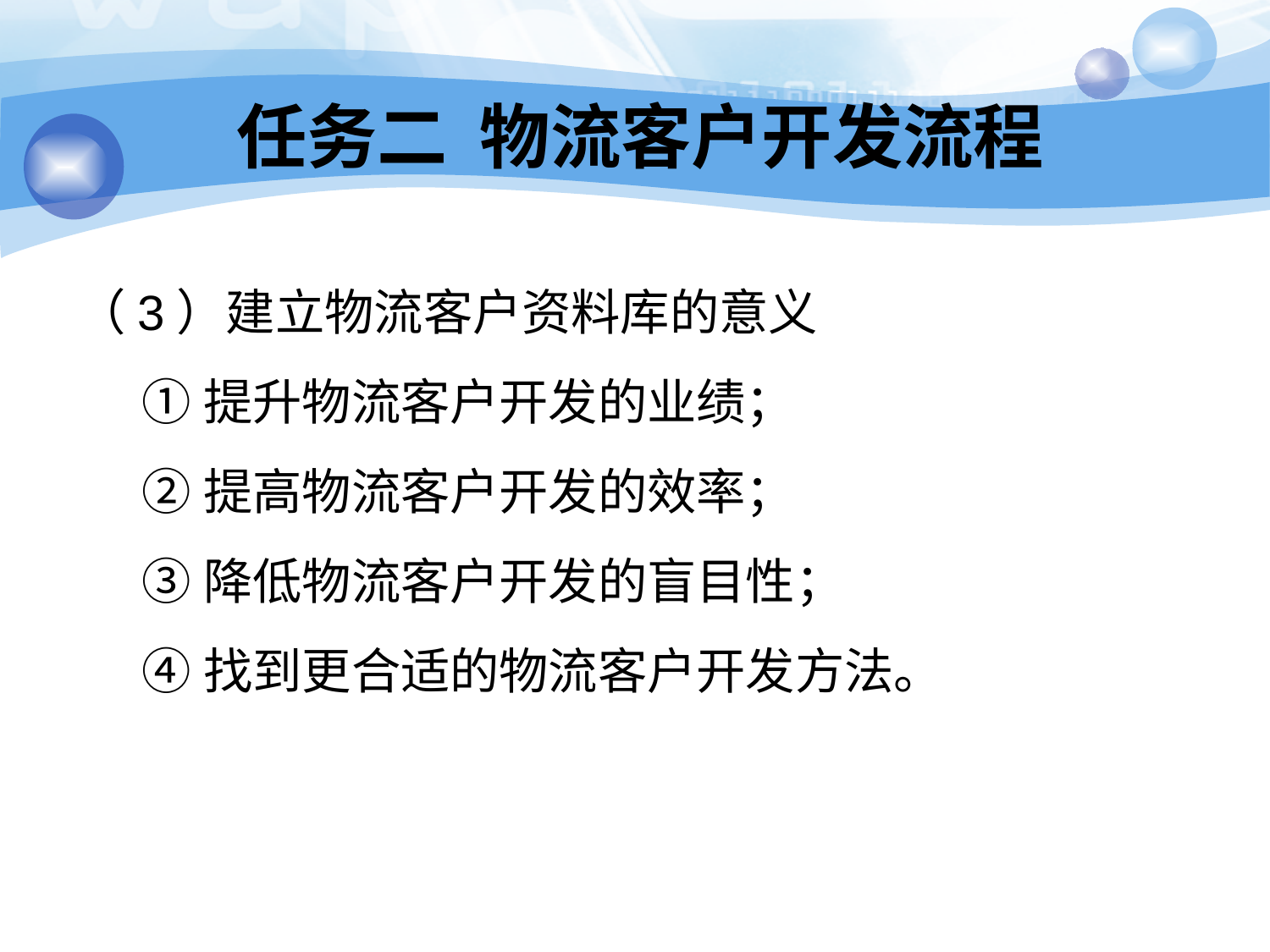

# 任务二  物流客户开发流程
（3）建立物流客户资料库的意义
      ①提升物流客户开发的业绩；
      ②提高物流客户开发的效率；
      ③降低物流客户开发的盲目性；
      ④找到更合适的物流客户开发方法。